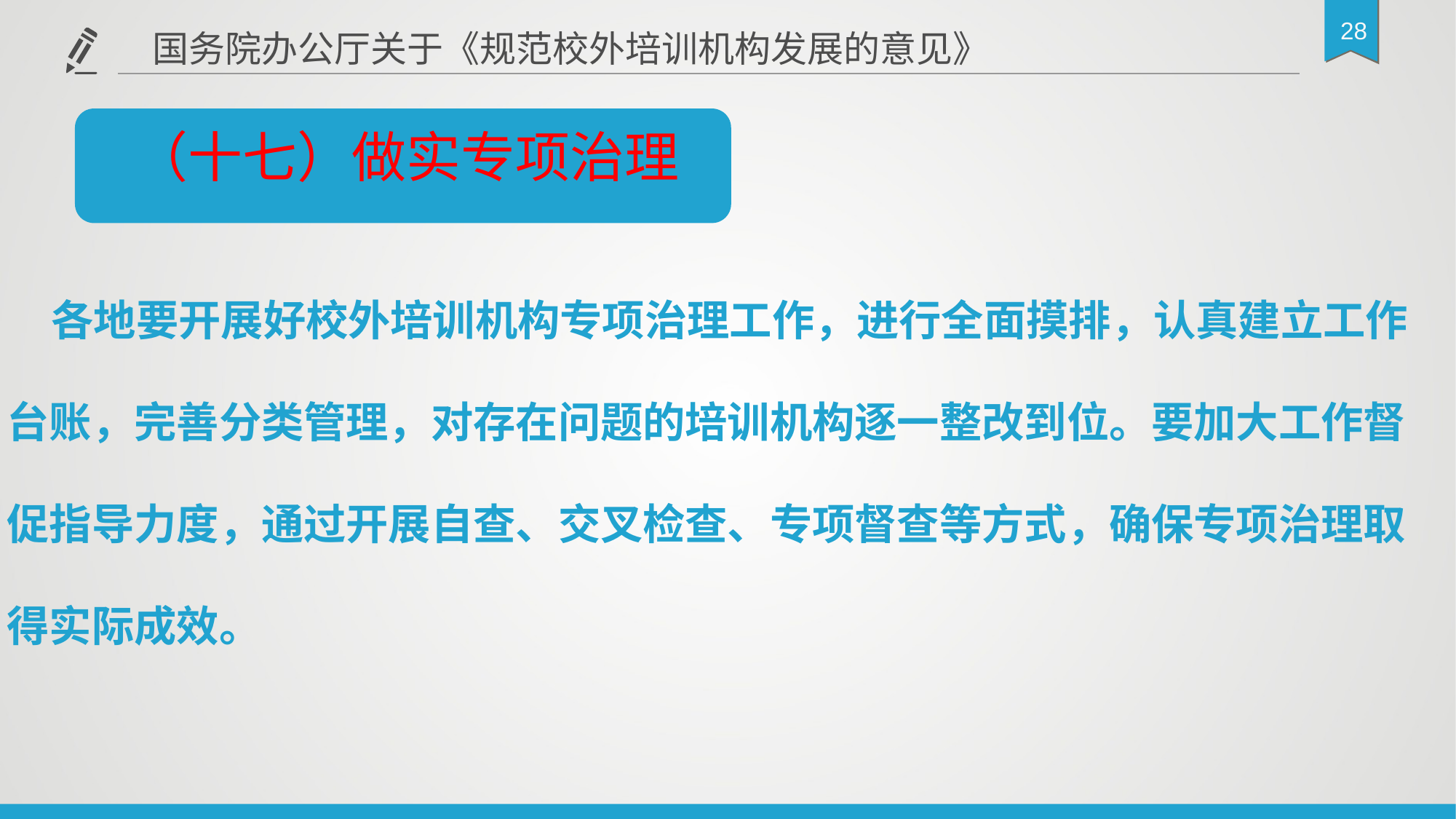

国务院办公厅关于《规范校外培训机构发展的意见》

（十七）做实专项治理
    各地要开展好校外培训机构专项治理工作，进行全面摸排，认真建立工作台账，完善分类管理，对存在问题的培训机构逐一整改到位。要加大工作督促指导力度，通过开展自查、交叉检查、专项督查等方式，确保专项治理取得实际成效。